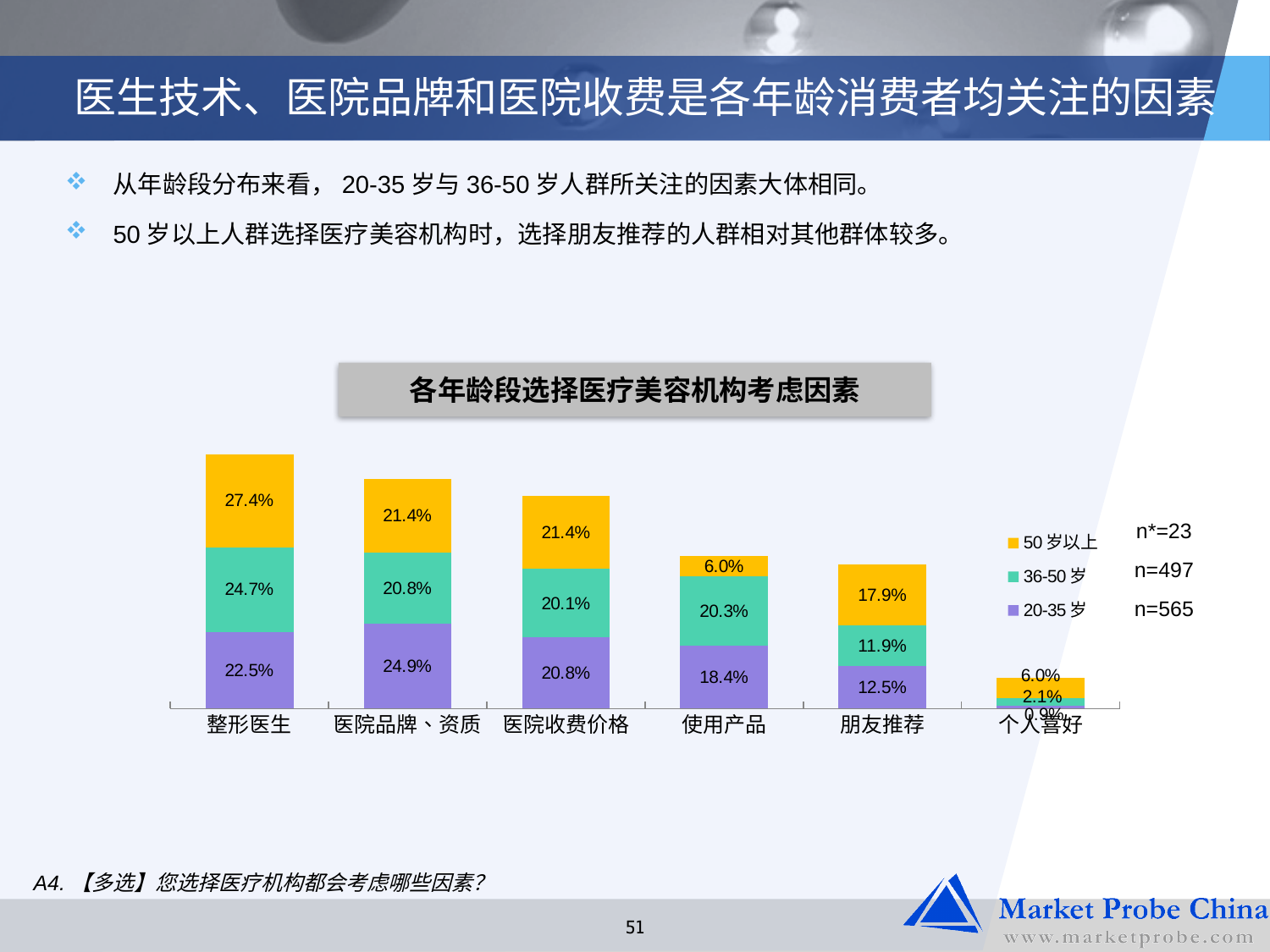

# 医生技术、医院品牌和医院收费是各年龄消费者均关注的因素
从年龄段分布来看，20-35岁与36-50岁人群所关注的因素大体相同。
50岁以上人群选择医疗美容机构时，选择朋友推荐的人群相对其他群体较多。
各年龄段选择医疗美容机构考虑因素

### Chart

| Category | 20-35岁 | 36-50岁 | 50岁以上 |
|---|---|---|---|
| 整形医生 | 0.22502472799208698 | 0.24671772428884026 | 0.27380952380952395 |
| 医院品牌、资质 | 0.24925816023738878 | 0.20842450765864332 | 0.21428571428571427 |
| 医院收费价格 | 0.20820969337289824 | 0.2013129102844639 | 0.21428571428571427 |
| 使用产品 | 0.1839762611275965 | 0.2029540481400438 | 0.05952380952380951 |
| 朋友推荐 | 0.1246290801186944 | 0.11925601750547046 | 0.1785714285714287 |
| 个人喜好 | 0.008902077151335317 | 0.021334792122538294 | 0.05952380952380951 |
| n\*=23 |
| --- |
| n=497 |
| n=565 |
A4.【多选】您选择医疗机构都会考虑哪些因素？
51